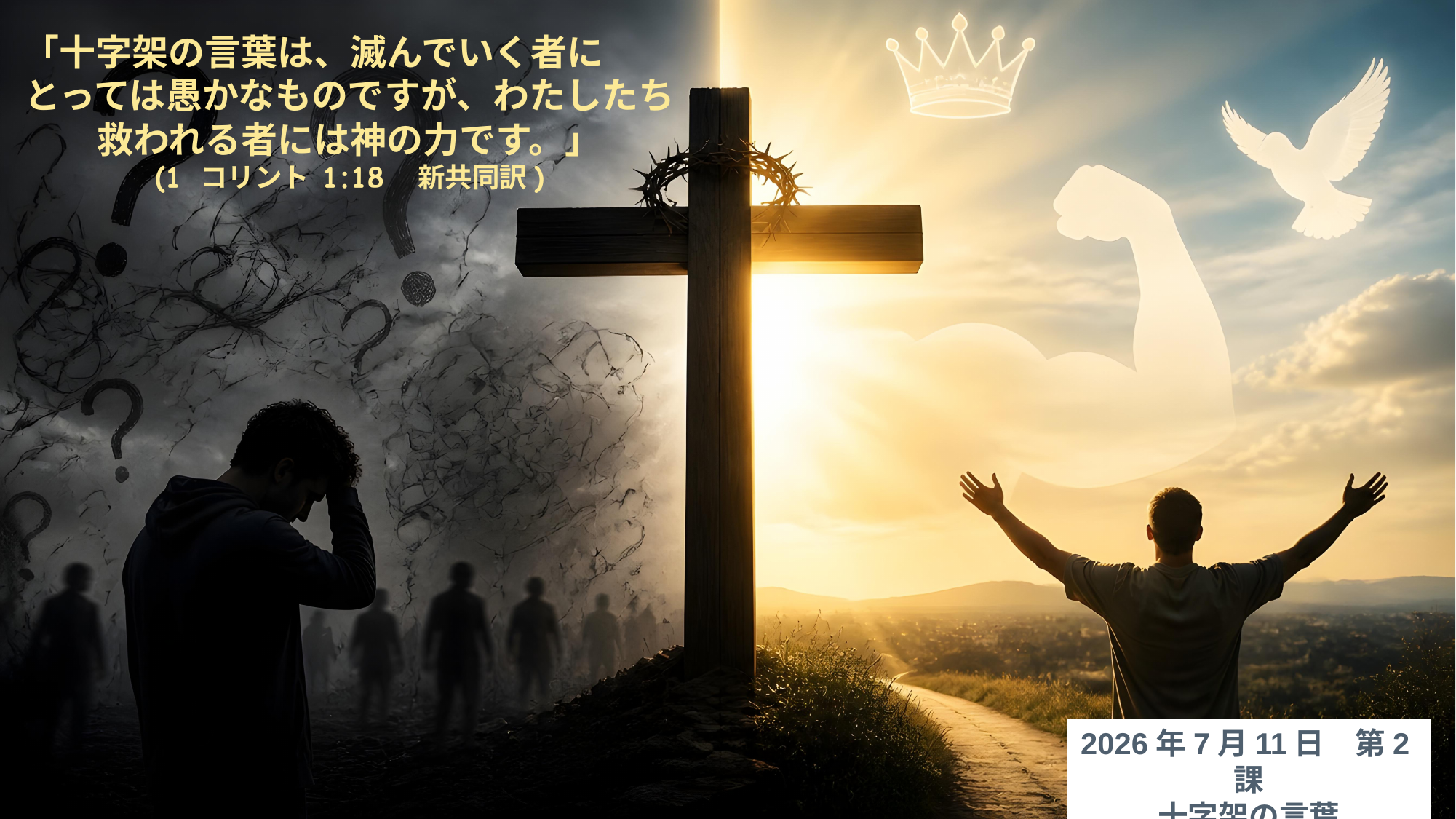

「十字架の言葉は、滅んでいく者に　　とっては愚かなものですが、わたしたち救われる者には神の力です。」
(1 コリント 1:18　新共同訳)
2026年7月11日　第2課
十字架の言葉